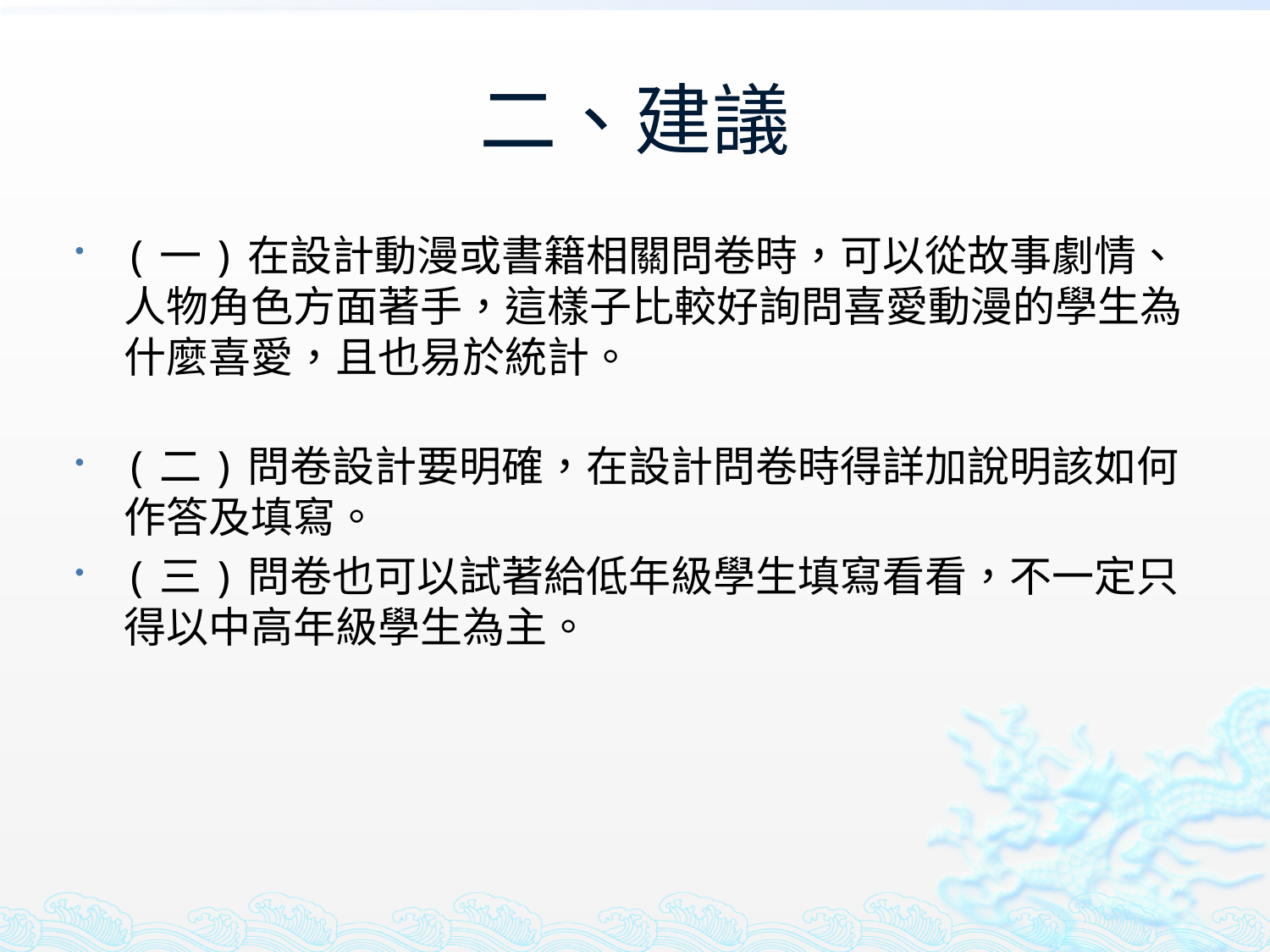

# 二、建議
(一)在設計動漫或書籍相關問卷時，可以從故事劇情、人物角色方面著手，這樣子比較好詢問喜愛動漫的學生為什麼喜愛，且也易於統計。
(二)問卷設計要明確，在設計問卷時得詳加說明該如何作答及填寫。
(三)問卷也可以試著給低年級學生填寫看看，不一定只得以中高年級學生為主。